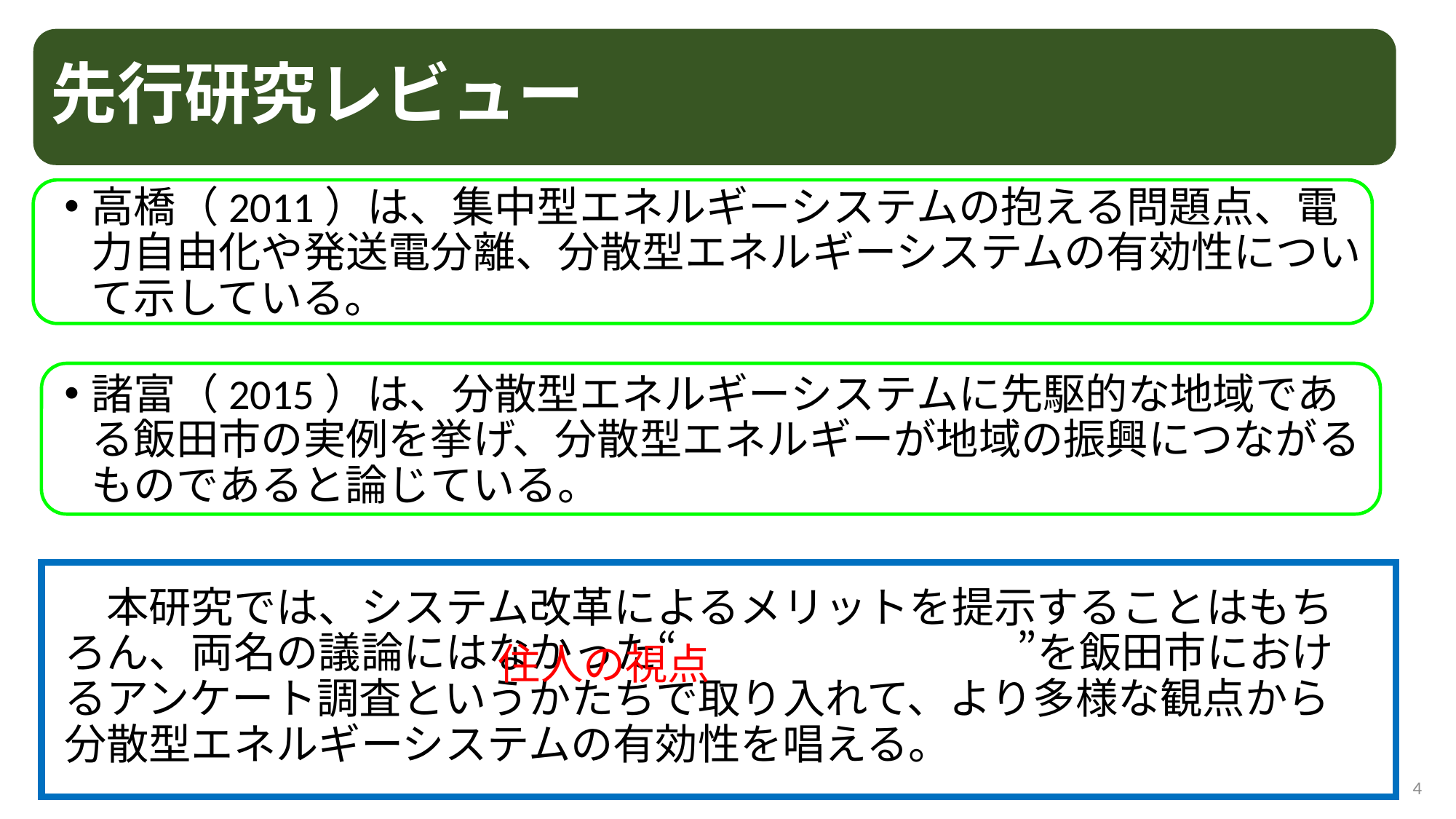

先行研究レビュー

高橋（2011）は、集中型エネルギーシステムの抱える問題点、電力自由化や発送電分離、分散型エネルギーシステムの有効性について示している。

諸富（2015）は、分散型エネルギーシステムに先駆的な地域である飯田市の実例を挙げ、分散型エネルギーが地域の振興につながるものであると論じている。

　本研究では、システム改革によるメリットを提示することはもちろん、両名の議論にはなかった“　　　　　　　　”を飯田市におけるアンケート調査というかたちで取り入れて、より多様な観点から分散型エネルギーシステムの有効性を唱える。

住人の視点
4